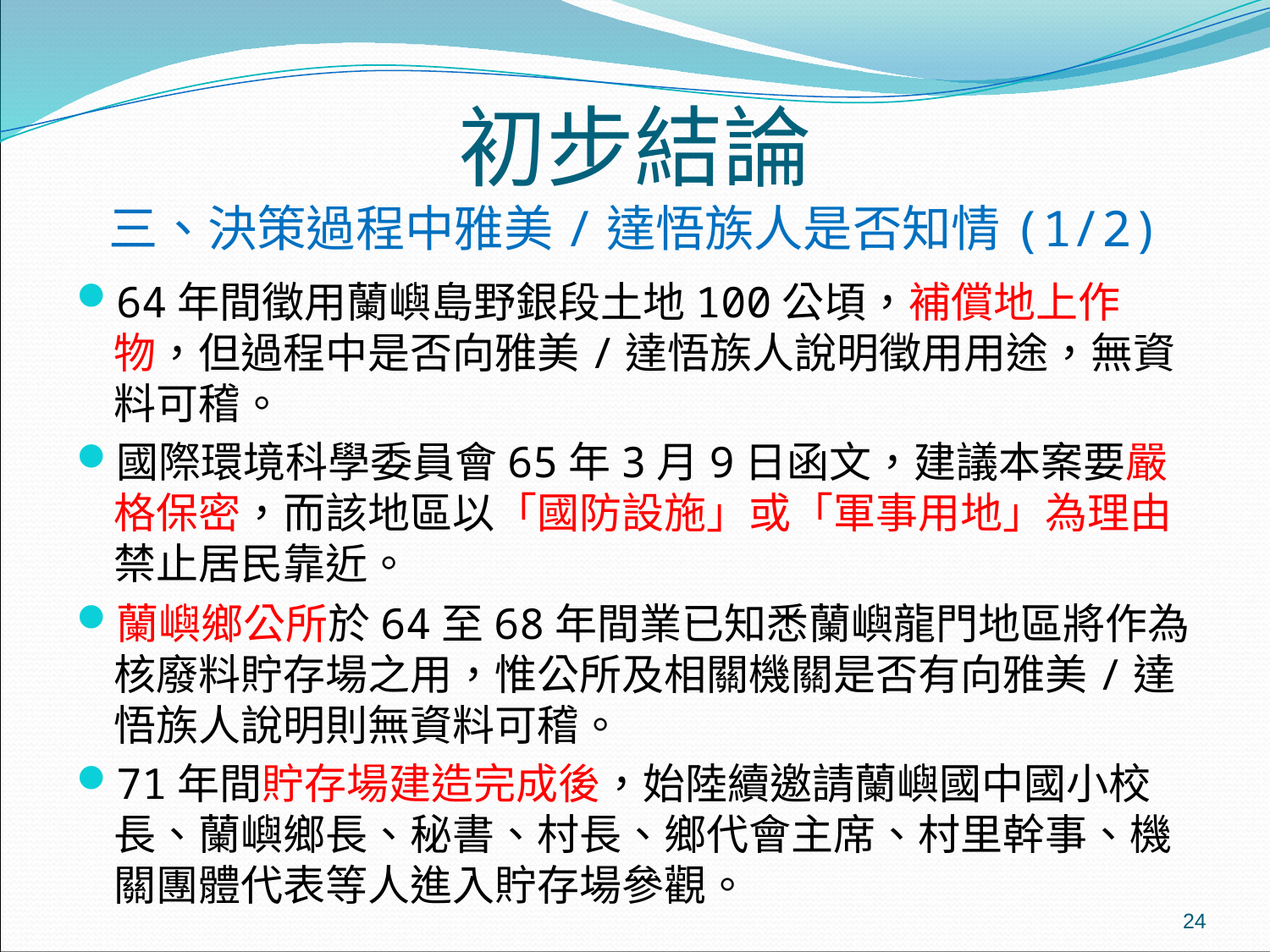

# 初步結論 三、決策過程中雅美/達悟族人是否知情(1/2)
64年間徵用蘭嶼島野銀段土地100公頃，補償地上作物，但過程中是否向雅美/達悟族人說明徵用用途，無資料可稽。
國際環境科學委員會65年3月9日函文，建議本案要嚴格保密，而該地區以「國防設施」或「軍事用地」為理由禁止居民靠近。
蘭嶼鄉公所於64至68年間業已知悉蘭嶼龍門地區將作為核廢料貯存場之用，惟公所及相關機關是否有向雅美/達悟族人說明則無資料可稽。
71年間貯存場建造完成後，始陸續邀請蘭嶼國中國小校長、蘭嶼鄉長、秘書、村長、鄉代會主席、村里幹事、機關團體代表等人進入貯存場參觀。

24